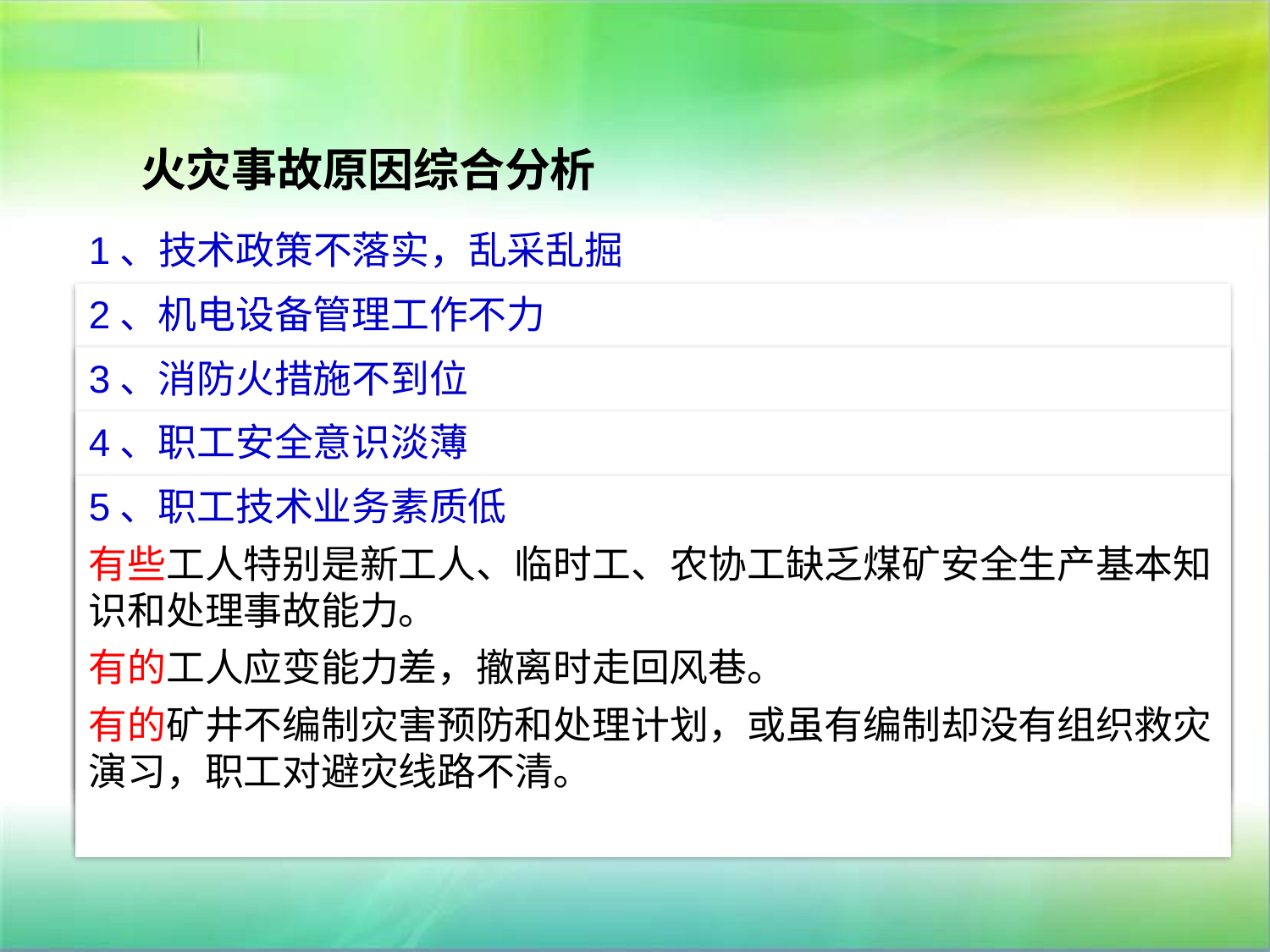

# 火灾事故原因综合分析
1、技术政策不落实，乱采乱掘
有的事故是回采过程中丢煤太多或留设塥柱尺寸过小，被压酥压裂、侵入空气，致使煤炭自燃；
有的是上层煤或上阶段的煤采过后形成火区，由于没采取有效的措施扑灭，在下部开采时便酿成火灾。
有的是由于开拓方式、巷道布置和采煤方法不利于采空区隔绝，不能保证煤壁与煤柱的完整性，回采率低、回采速度慢，不能在发火期前封闭，以致引起煤炭自燃而造成火灾。
2、机电设备管理工作不力
有的是井下电气设备使用不当或维修不及时，电气设备失爆或电缆和电线短路、漏电，产生电弧火花着火；
有的接头用“羊尾巴”、“鸡爪子”方法联结，发热后造成火灾；
有的是机械设备运转不正常，如液压联轴节易熔塞而使用代用品，喷出超过燃点的机油引起火灾；
有的是带式输送机煤灰压住胶带使胶带跑偏被卡住，机头滚筒与胶带摩擦起火；
有的是刮板输送机电机对轮处浮煤过多、通风不良、散热不好，对轮与浮煤摩擦起火；
有的是使用明火照明，矿用器材不防爆，矿用电缆达不到规定的不燃性牮术标准等等。
3、消防火措施不到位
有的矿井先天不足，该建消防火灌浆系统而没有建；
有的虽然建了但由于短水少土而闲置不用；
有的是对密闭内火区情况不清、盲目启封，而造成火灾；
有的采空区、废巷密闭不严或不及时，密闭质量低劣，打得不严不牢，大量漏风又不进行充填灌浆，致使密闭内煤炭自燃，形成高温高压火区，直到密闭损坏垮塌而造成火灾。

4、职工安全意识淡薄
有的输送机司机上班睡觉；
有的私自脱岗提前升井，输送机卡住时不能及时处理，导致摩擦起火；
有的职工在井下吸烟和乱扔烟头；
有的在井下用灯炮取暖；
有的用明火或动力线爆破、进行裸露爆破，在井下擅自动用电焊等。
5、职工技术业务素质低
有些工人特别是新工人、临时工、农协工缺乏煤矿安全生产基本知识和处理事故能力。
有的工人应变能力差，撤离时走回风巷。
有的矿井不编制灾害预防和处理计划，或虽有编制却没有组织救灾演习，职工对避灾线路不清。